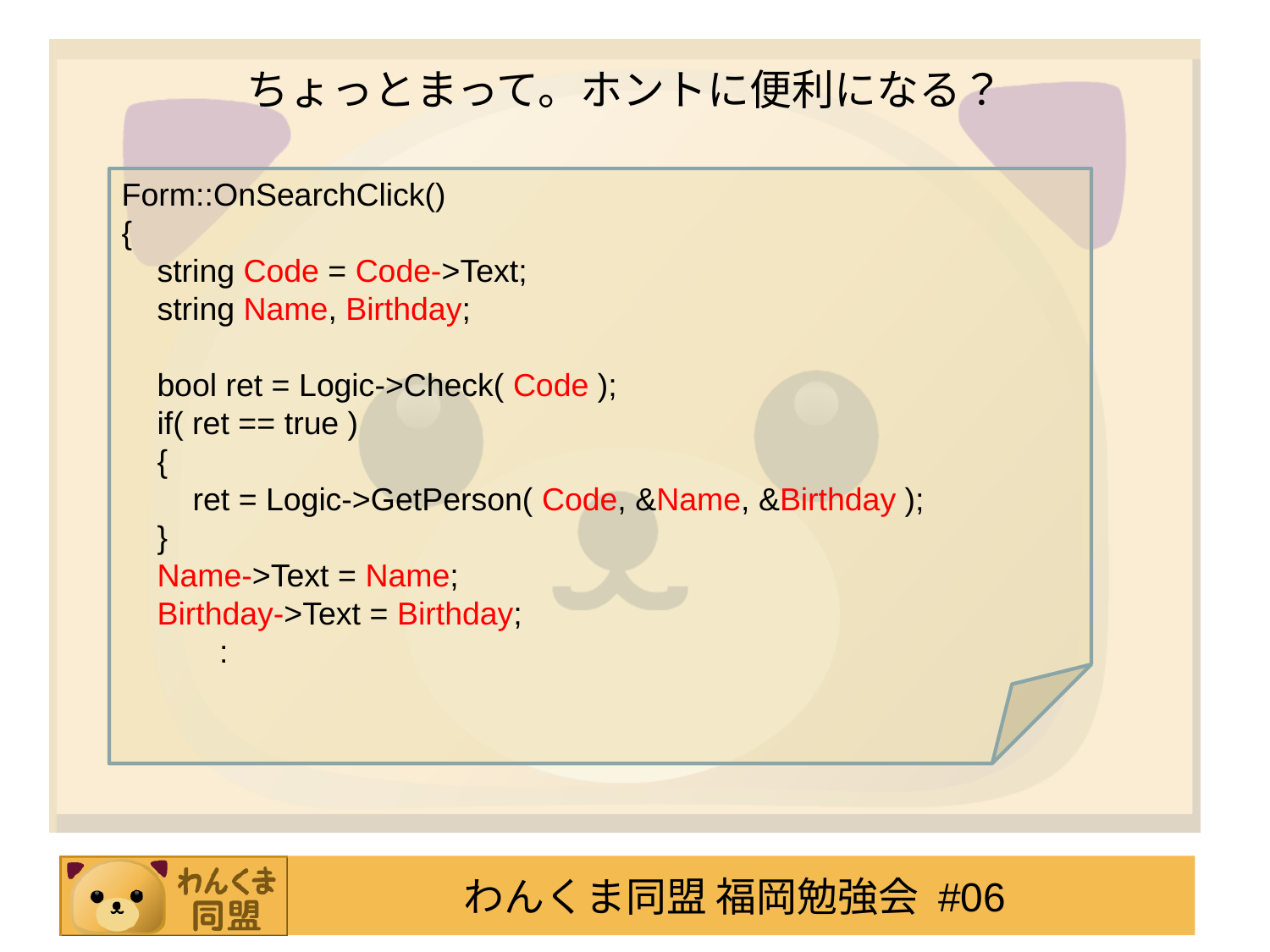

# ちょっとまって。ホントに便利になる？
Form::OnSearchClick()
{
    string Code = Code->Text;
    string Name, Birthday;

    bool ret = Logic->Check( Code );
    if( ret == true )
    {
        ret = Logic->GetPerson( Code, &Name, &Birthday );
    }
    Name->Text = Name;
    Birthday->Text = Birthday;
           :